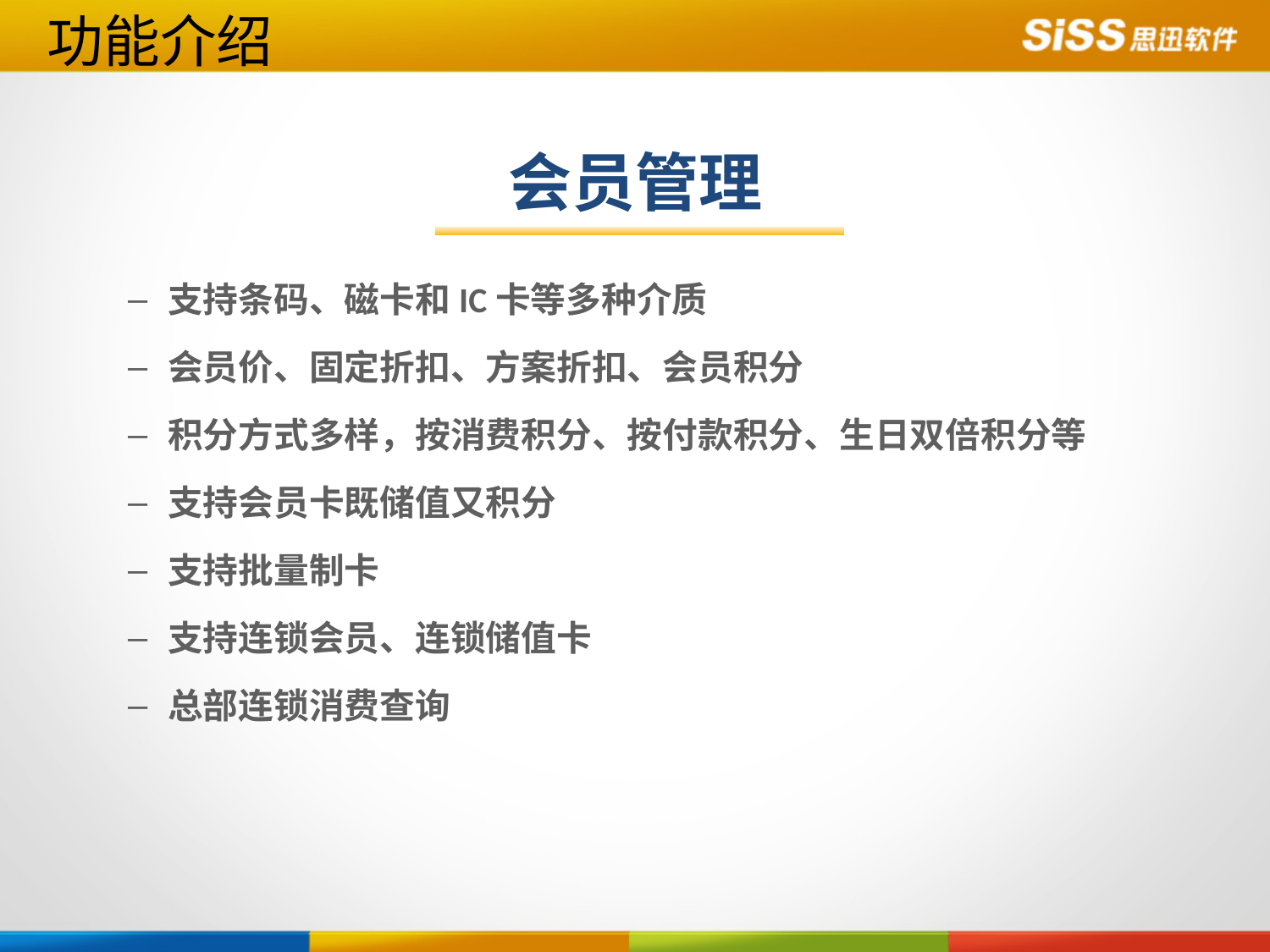

功能介绍
会员管理

支持条码、磁卡和IC卡等多种介质

会员价、固定折扣、方案折扣、会员积分

积分方式多样，按消费积分、按付款积分、生日双倍积分等

支持会员卡既储值又积分

支持批量制卡

支持连锁会员、连锁储值卡

总部连锁消费查询